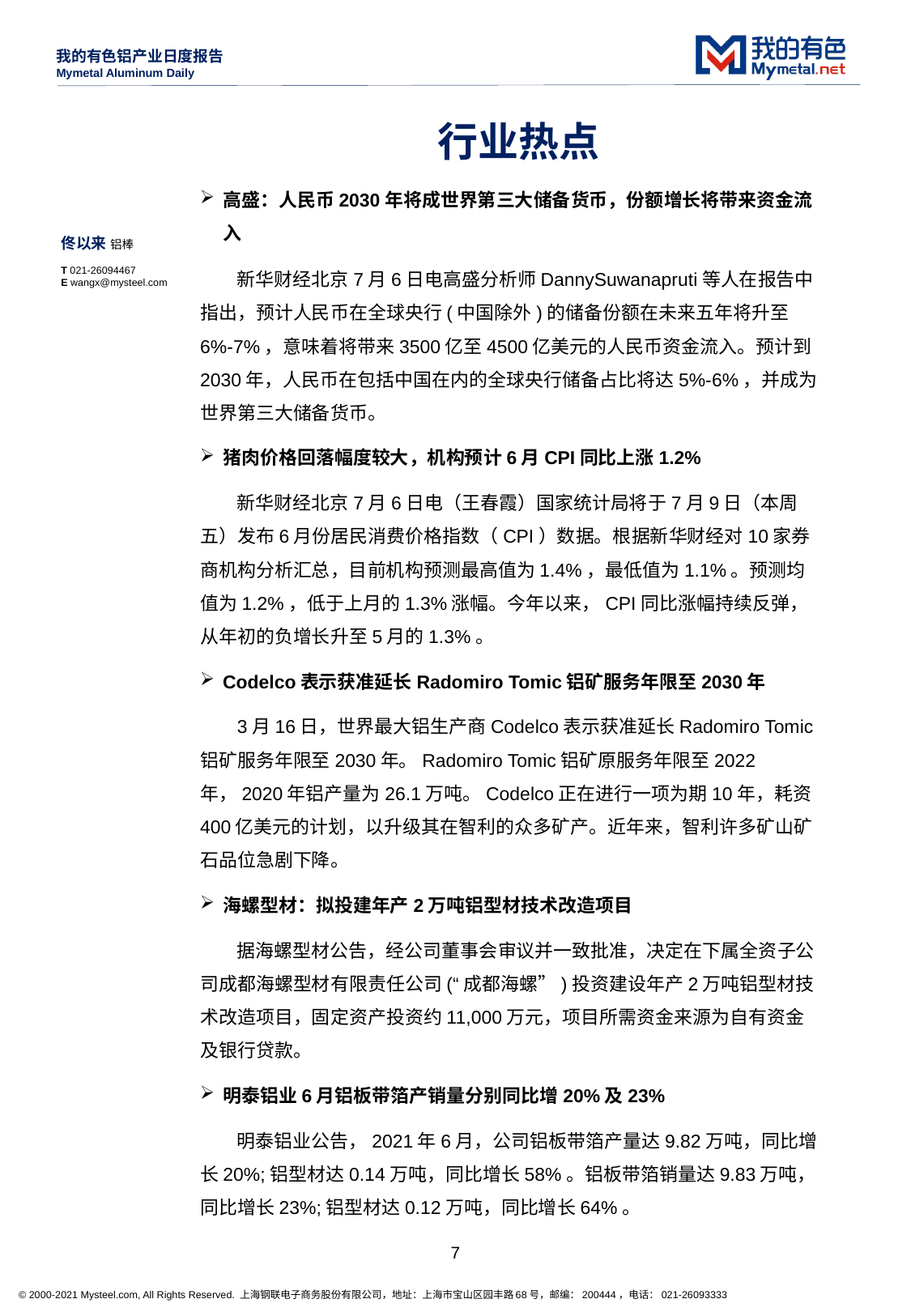

行业热点
高盛：人民币2030年将成世界第三大储备货币，份额增长将带来资金流入
新华财经北京7月6日电高盛分析师DannySuwanapruti等人在报告中指出，预计人民币在全球央行(中国除外)的储备份额在未来五年将升至6%-7%，意味着将带来3500亿至4500亿美元的人民币资金流入。预计到2030年，人民币在包括中国在内的全球央行储备占比将达5%-6%，并成为世界第三大储备货币。
猪肉价格回落幅度较大，机构预计6月CPI同比上涨1.2%
新华财经北京7月6日电（王春霞）国家统计局将于7月9日（本周五）发布6月份居民消费价格指数（CPI）数据。根据新华财经对10家券商机构分析汇总，目前机构预测最高值为1.4%，最低值为1.1%。预测均值为1.2%，低于上月的1.3%涨幅。今年以来，CPI同比涨幅持续反弹，从年初的负增长升至5月的1.3%。
Codelco表示获准延长Radomiro Tomic铝矿服务年限至2030年
3月16日，世界最大铝生产商Codelco表示获准延长Radomiro Tomic铝矿服务年限至2030年。Radomiro Tomic铝矿原服务年限至2022年，2020年铝产量为26.1万吨。Codelco正在进行一项为期10年，耗资400亿美元的计划，以升级其在智利的众多矿产。近年来，智利许多矿山矿石品位急剧下降。
海螺型材：拟投建年产2万吨铝型材技术改造项目
据海螺型材公告，经公司董事会审议并一致批准，决定在下属全资子公司成都海螺型材有限责任公司(“成都海螺”)投资建设年产2万吨铝型材技术改造项目，固定资产投资约11,000万元，项目所需资金来源为自有资金及银行贷款。
明泰铝业6月铝板带箔产销量分别同比增20%及23%
明泰铝业公告，2021年6月，公司铝板带箔产量达9.82万吨，同比增长20%;铝型材达0.14万吨，同比增长58%。铝板带箔销量达9.83万吨，同比增长23%;铝型材达0.12万吨，同比增长64%。
佟以来 铝棒

T 021-26094467
E wangx@mysteel.com
7